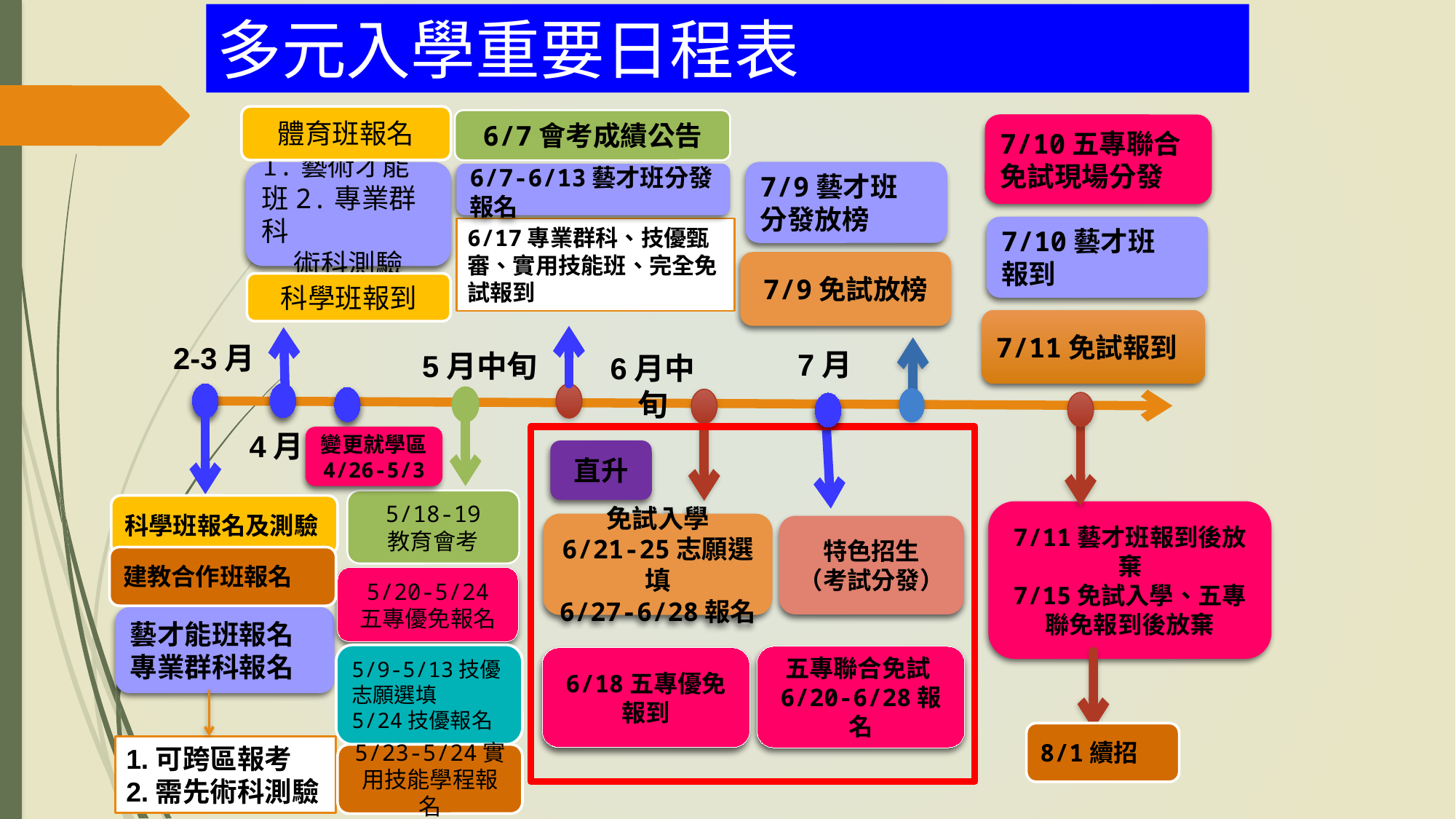

多元入學重要日程表
體育班報名
6/7會考成績公告
7/10五專聯合免試現場分發
7/9藝才班
分發放榜
1.藝術才能班2.專業群科
術科測驗

6/7-6/13藝才班分發報名

7/10藝才班
報到
6/17專業群科、技優甄審、實用技能班、完全免試報到
7/9免試放榜
科學班報到
7/11免試報到
2-3月
7月
5月中旬
6月中旬

4月
變更就學區
4/26-5/3

直升
5/18-19
教育會考
科學班報名及測驗
7/11藝才班報到後放棄
7/15免試入學、五專聯免報到後放棄
免試入學
6/21-25志願選填
6/27-6/28報名
特色招生
（考試分發）
建教合作班報名
5/20-5/24
五專優免報名
藝才能班報名
專業群科報名
5/9-5/13技優志願選填
5/24技優報名
五專聯合免試6/20-6/28報名
6/18五專優免報到
8/1續招
1.可跨區報考
2.需先術科測驗
5/23-5/24實用技能學程報名